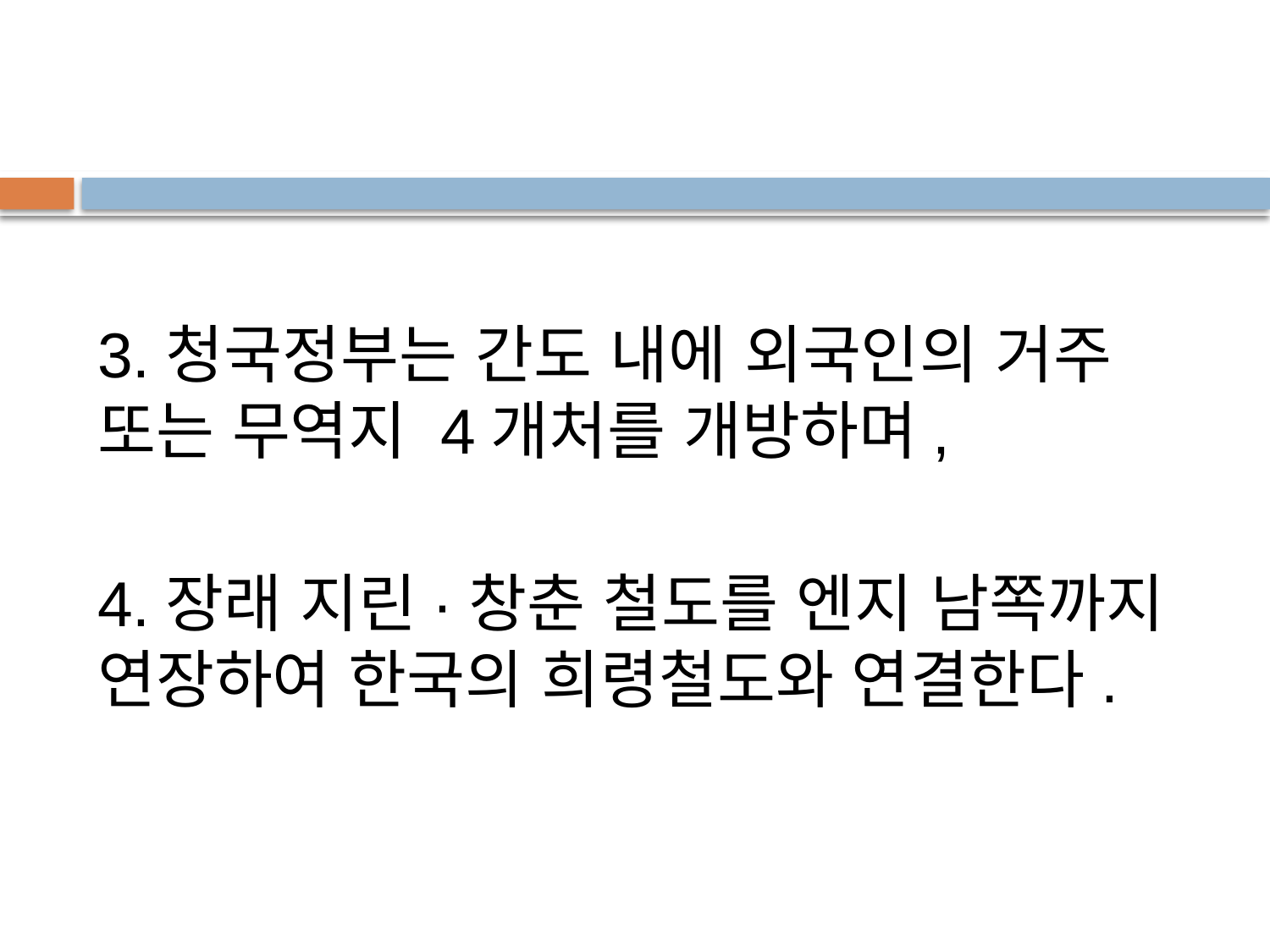

3.청국정부는 간도 내에 외국인의 거주 또는 무역지 4개처를 개방하며,

4.장래 지린·창춘 철도를 엔지 남쪽까지 연장하여 한국의 희령철도와 연결한다.